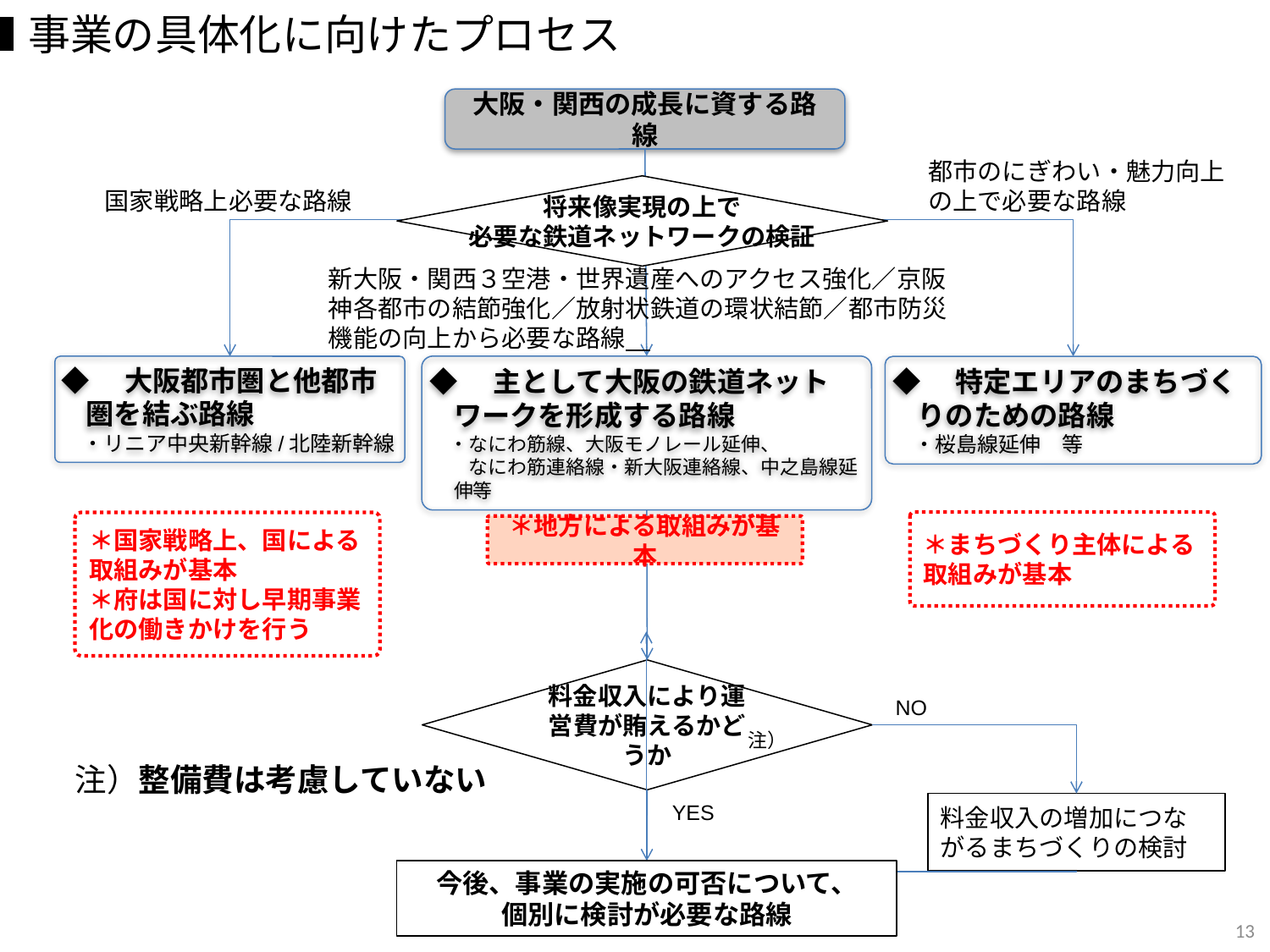

■事業の具体化に向けたプロセス
大阪・関西の成長に資する路線
都市のにぎわい・魅力向上
の上で必要な路線
将来像実現の上で
必要な鉄道ネットワークの検証
国家戦略上必要な路線
新大阪・関西３空港・世界遺産へのアクセス強化／京阪神各都市の結節強化／放射状鉄道の環状結節／都市防災機能の向上から必要な路線
◆　主として大阪の鉄道ネットワークを形成する路線
　・なにわ筋線、大阪モノレール延伸、
　　なにわ筋連絡線・新大阪連絡線、中之島線延伸等
◆　大阪都市圏と他都市圏を結ぶ路線
　・リニア中央新幹線/北陸新幹線
◆　特定エリアのまちづくりのための路線
　・桜島線延伸　等
＊まちづくり主体による取組みが基本
＊国家戦略上、国による取組みが基本
＊府は国に対し早期事業化の働きかけを行う
＊地方による取組みが基本
料金収入により運営費が賄えるかどうか
NO
注）
注）整備費は考慮していない
YES
料金収入の増加につながるまちづくりの検討
今後、事業の実施の可否について、
個別に検討が必要な路線
13